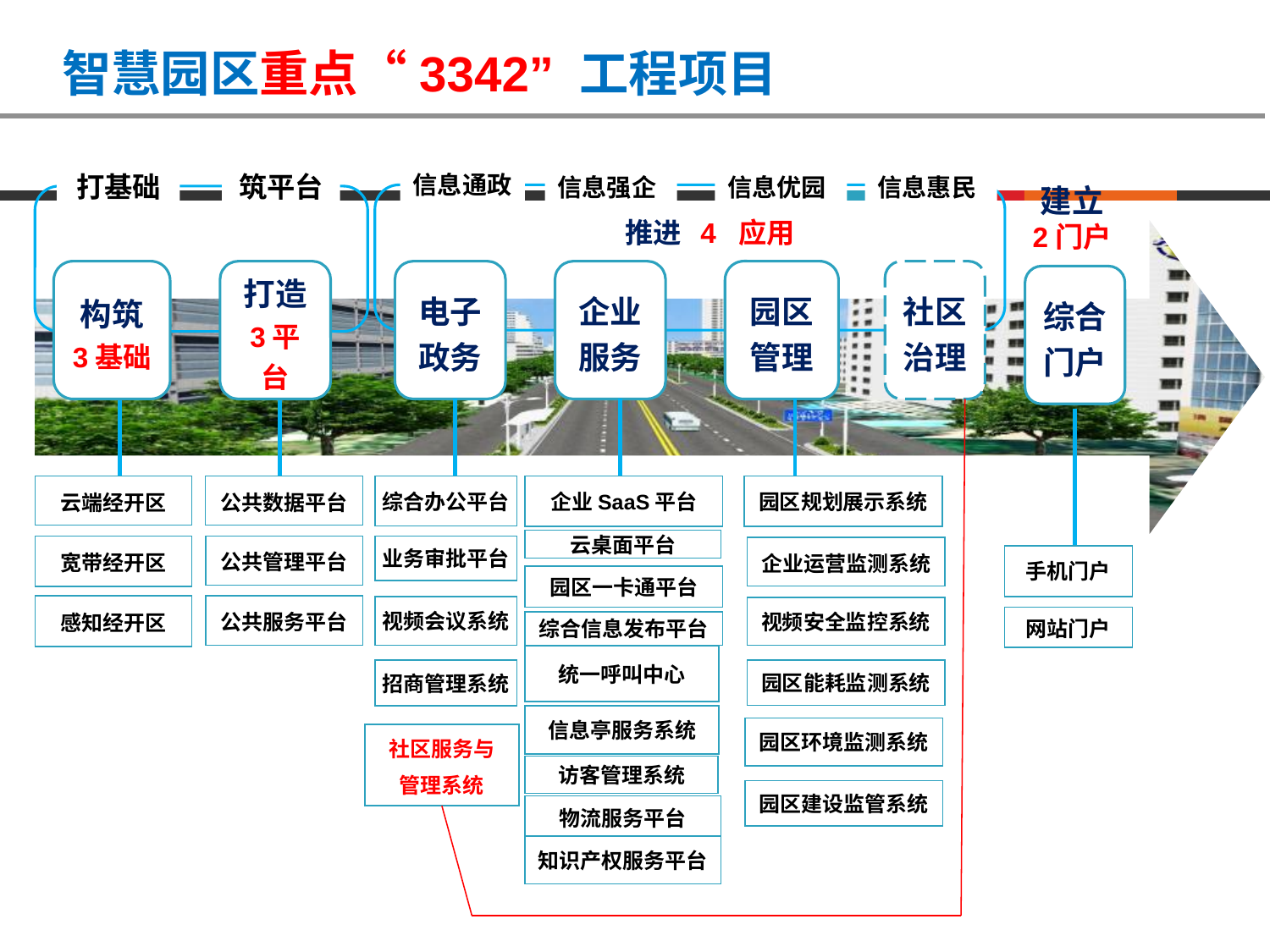

智慧园区重点“3342” 工程项目
打基础
筑平台
信息通政
信息强企
信息优园
信息惠民
建立
2门户

推进  4  应用

打造
3平台
社区
治理
构筑
3基础
电子
政务
企业服务
园区管理
综合门户
云端经开区
公共数据平台
综合办公平台
企业SaaS平台
园区规划展示系统
云桌面平台
宽带经开区
公共管理平台
业务审批平台
企业运营监测系统
手机门户
园区一卡通平台
感知经开区
公共服务平台
视频会议系统
视频安全监控系统
网站门户
综合信息发布平台
统一呼叫中心
招商管理系统
园区能耗监测系统
信息亭服务系统
园区环境监测系统
社区服务与
管理系统
访客管理系统
园区建设监管系统
物流服务平台
知识产权服务平台